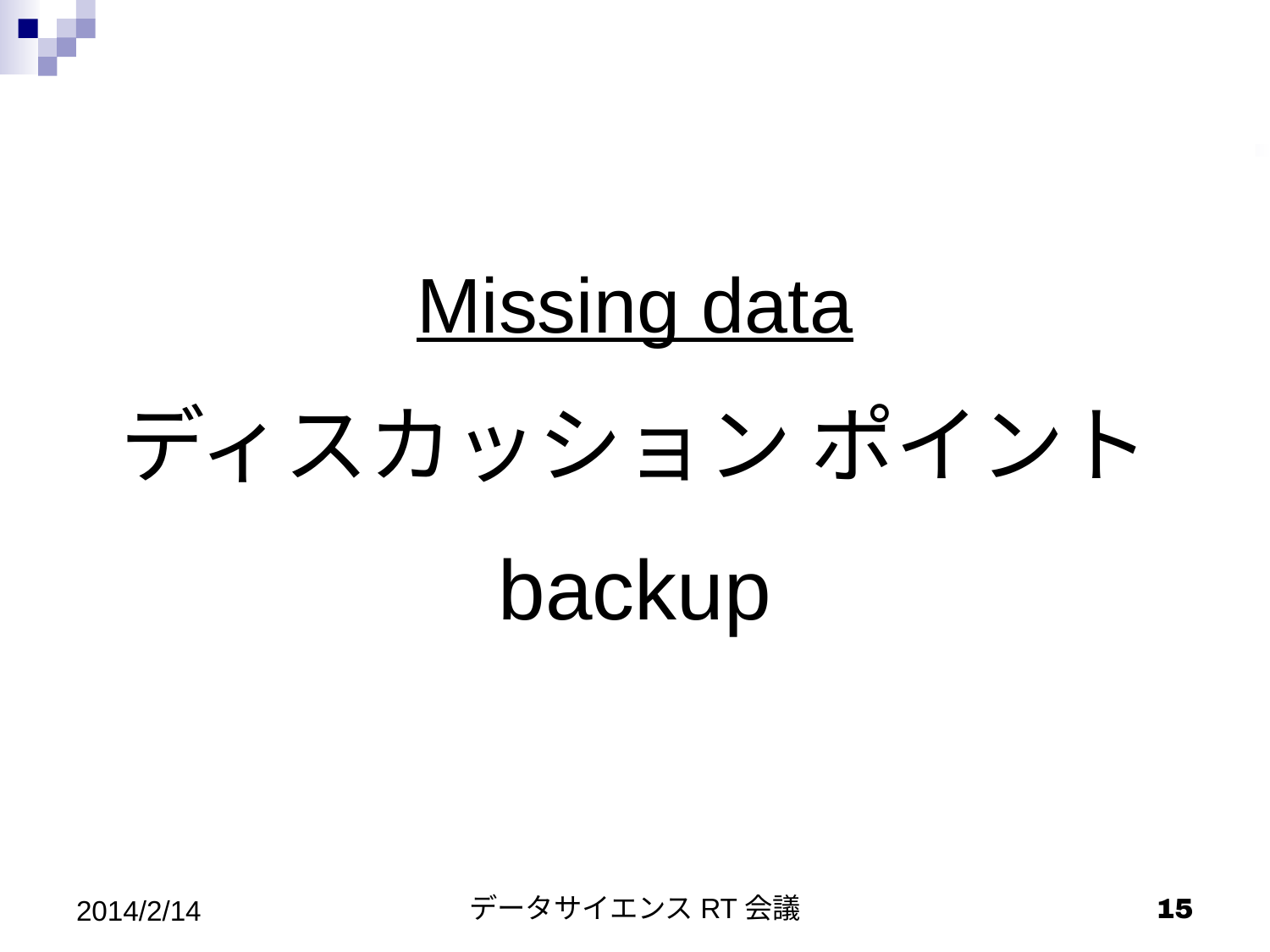

Missing data
ディスカッション ポイント
backup
2014/2/14
データサイエンスRT会議
15